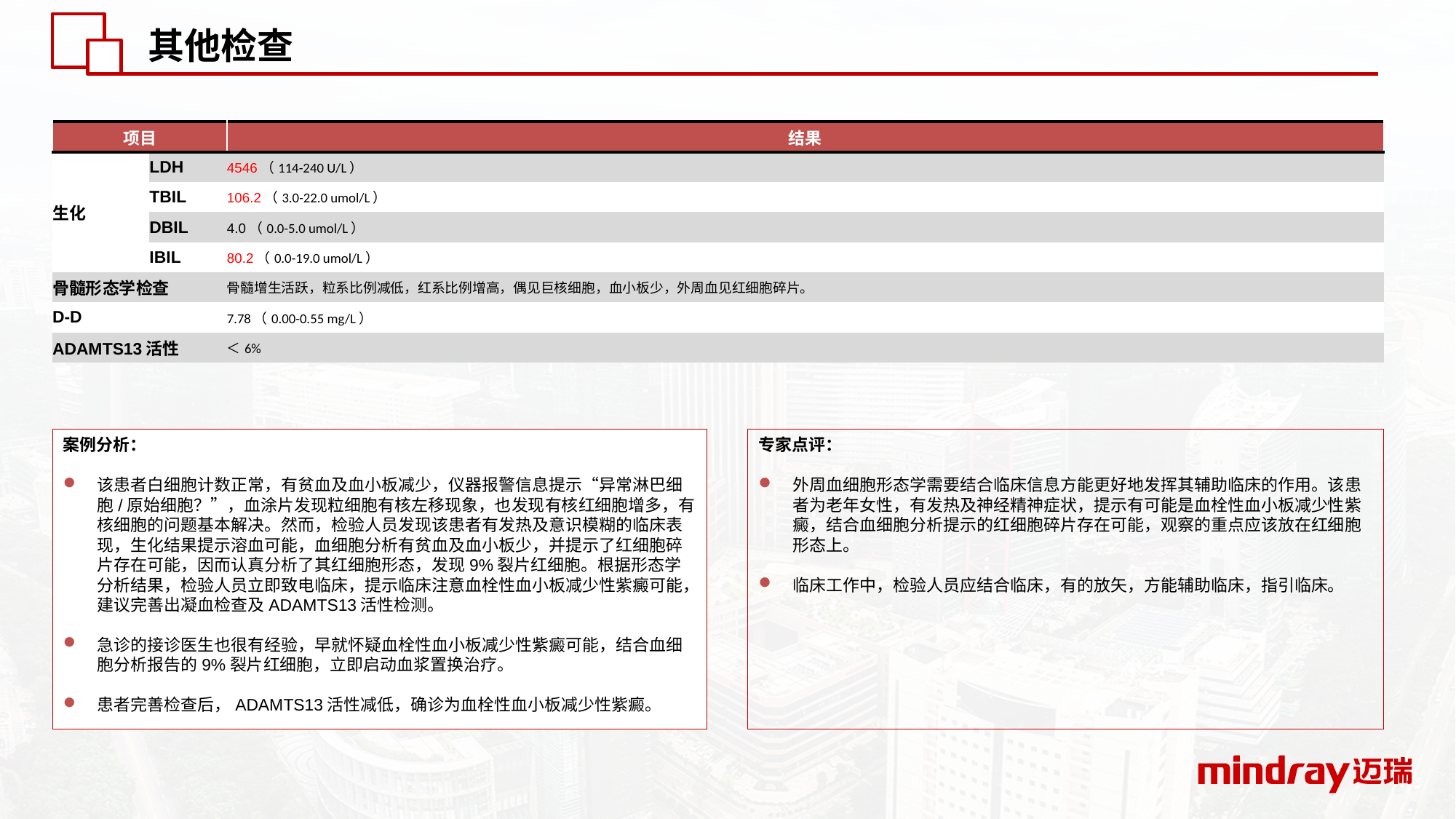

# 其他检查
| 项目 |  | 结果 |
| --- | --- | --- |
| 生化 | LDH | 4546（114-240 U/L） |
|  | TBIL | 106.2（3.0-22.0 umol/L） |
|  | DBIL | 4.0（0.0-5.0 umol/L） |
|  | IBIL | 80.2（0.0-19.0 umol/L） |
| 骨髓形态学检查 |  | 骨髓增生活跃，粒系比例减低，红系比例增高，偶见巨核细胞，血小板少，外周血见红细胞碎片。 |
| D-D |  | 7.78（0.00-0.55 mg/L） |
| ADAMTS13活性 |  | ＜6% |
案例分析：

该患者白细胞计数正常，有贫血及血小板减少，仪器报警信息提示“异常淋巴细胞/原始细胞？”，血涂片发现粒细胞有核左移现象，也发现有核红细胞增多，有核细胞的问题基本解决。然而，检验人员发现该患者有发热及意识模糊的临床表现，生化结果提示溶血可能，血细胞分析有贫血及血小板少，并提示了红细胞碎片存在可能，因而认真分析了其红细胞形态，发现9%裂片红细胞。根据形态学分析结果，检验人员立即致电临床，提示临床注意血栓性血小板减少性紫癜可能，建议完善出凝血检查及ADAMTS13活性检测。

急诊的接诊医生也很有经验，早就怀疑血栓性血小板减少性紫癜可能，结合血细胞分析报告的9%裂片红细胞，立即启动血浆置换治疗。

患者完善检查后，ADAMTS13活性减低，确诊为血栓性血小板减少性紫癜。
专家点评：

外周血细胞形态学需要结合临床信息方能更好地发挥其辅助临床的作用。该患者为老年女性，有发热及神经精神症状，提示有可能是血栓性血小板减少性紫癜，结合血细胞分析提示的红细胞碎片存在可能，观察的重点应该放在红细胞形态上。

临床工作中，检验人员应结合临床，有的放矢，方能辅助临床，指引临床。